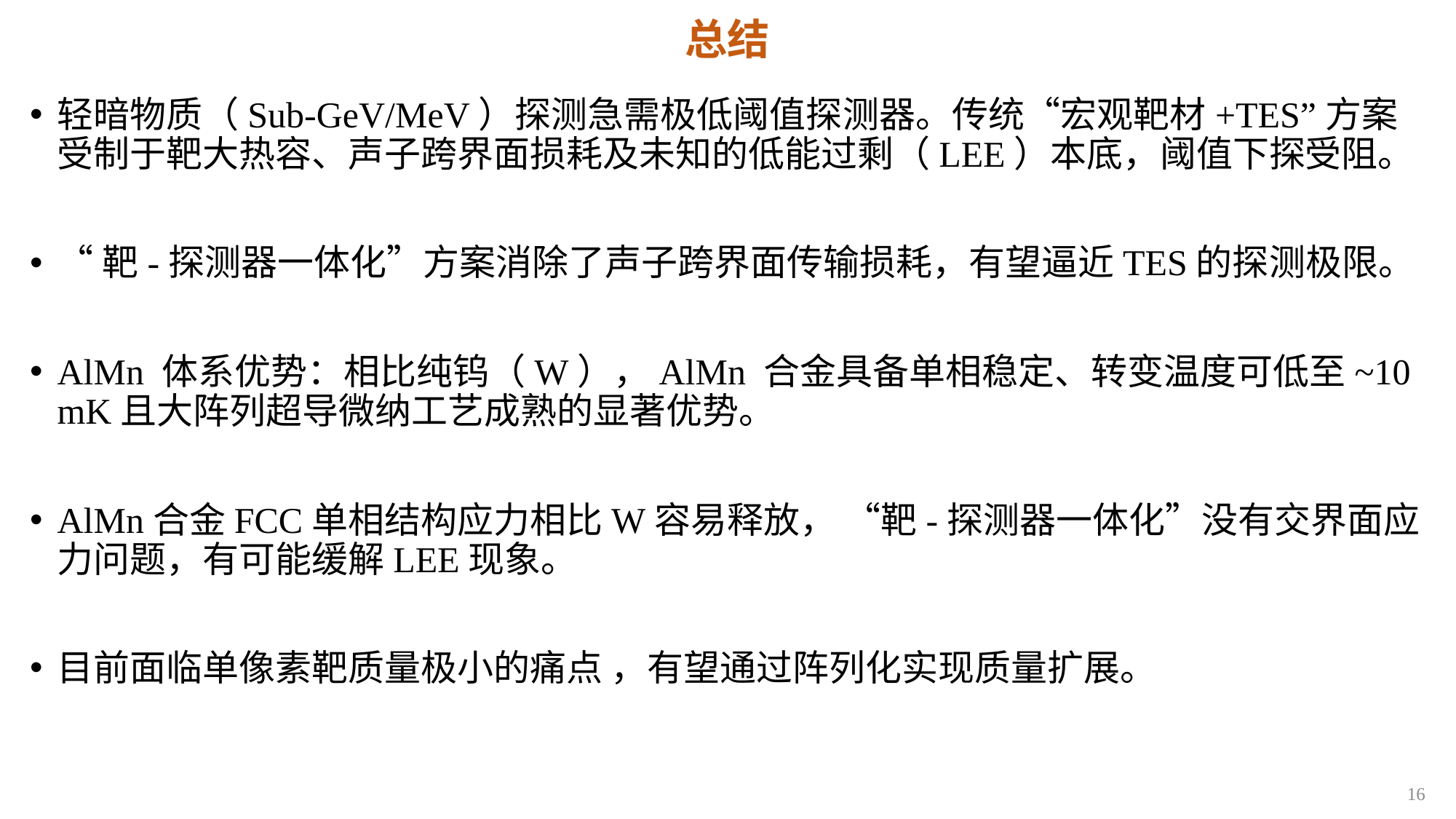

# 总结
轻暗物质（Sub-GeV/MeV）探测急需极低阈值探测器。传统“宏观靶材+TES”方案受制于靶大热容、声子跨界面损耗及未知的低能过剩（LEE）本底，阈值下探受阻。

“靶-探测器一体化”方案消除了声子跨界面传输损耗，有望逼近TES的探测极限。

AlMn 体系优势：相比纯钨（W），AlMn 合金具备单相稳定、转变温度可低至~10 mK且大阵列超导微纳工艺成熟的显著优势。

AlMn合金FCC单相结构应力相比W容易释放， “靶-探测器一体化”没有交界面应力问题，有可能缓解LEE现象。

目前面临单像素靶质量极小的痛点 ，有望通过阵列化实现质量扩展。
16